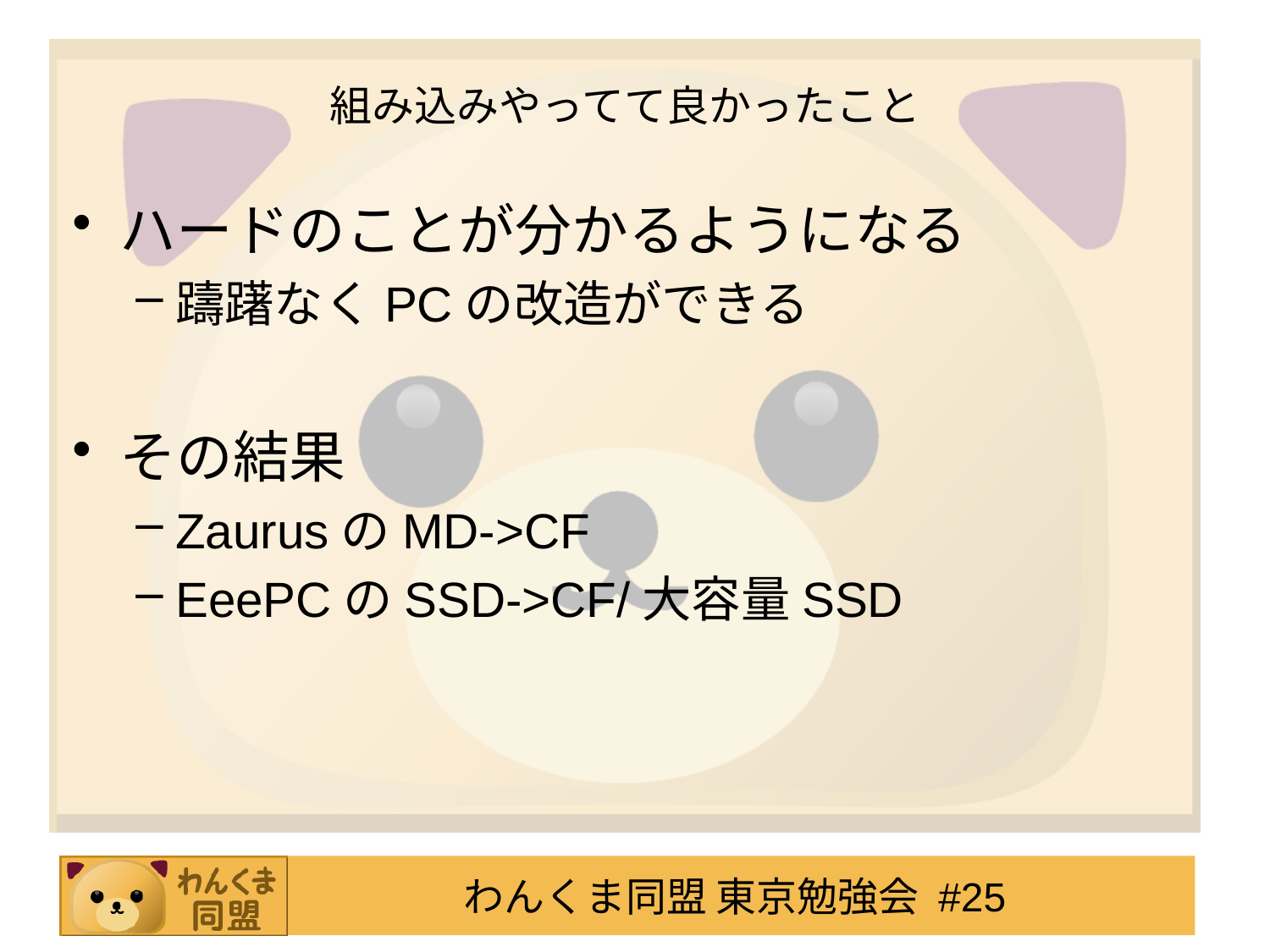

# 組み込みやってて良かったこと
ハードのことが分かるようになる
躊躇なくPCの改造ができる

その結果
ZaurusのMD->CF
EeePCのSSD->CF/大容量SSD